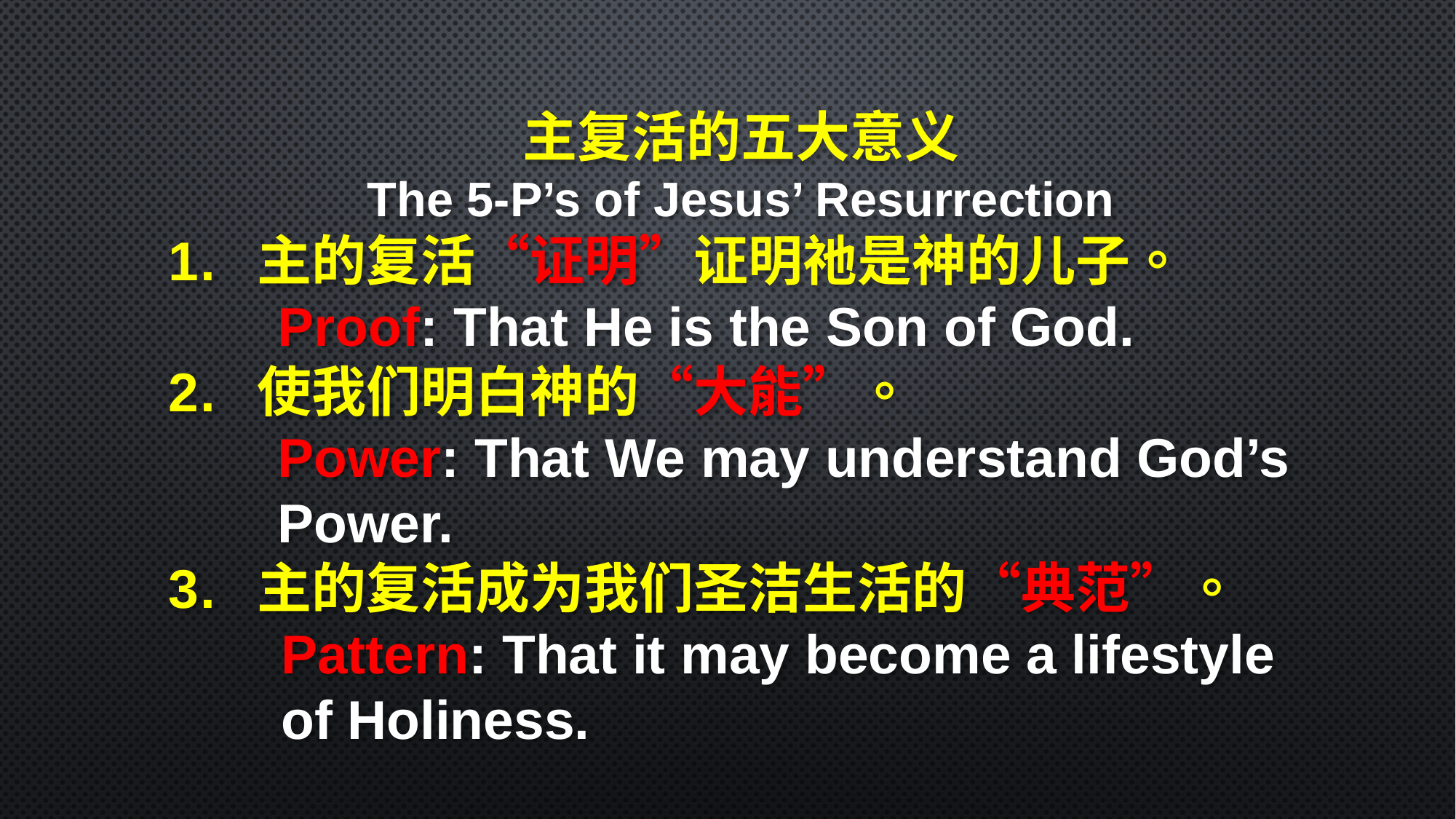

主复活的五大意义
The 5-P’s of Jesus’ Resurrection
主的复活“证明”证明祂是神的儿子。
Proof: That He is the Son of God.
使我们明白神的“大能”。
Power: That We may understand God’s Power.
主的复活成为我们圣洁生活的“典范”。
Pattern: That it may become a lifestyle of Holiness.